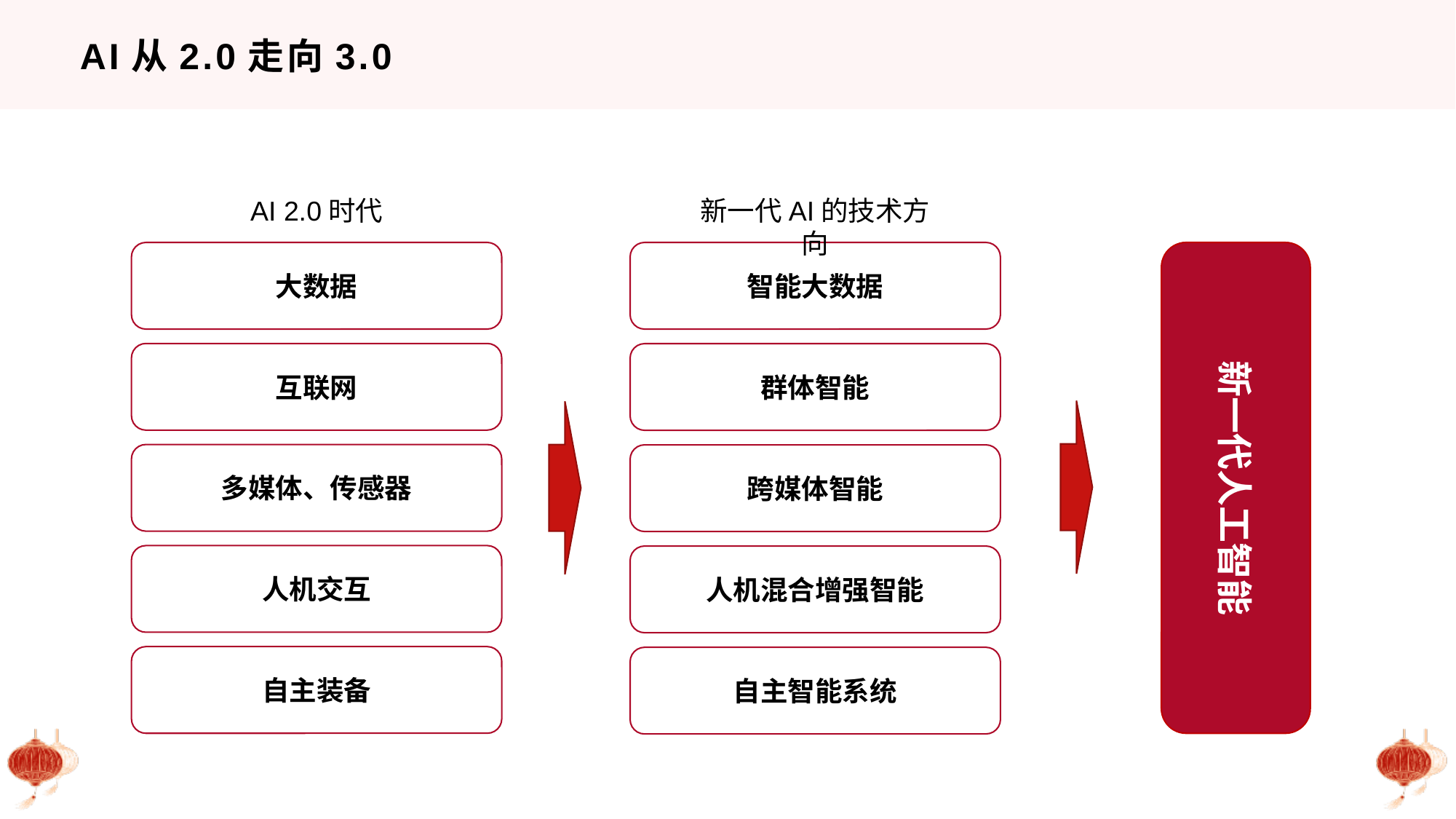

# AI从2.0走向3.0
AI 2.0时代
新一代AI的技术方向
大数据
智能大数据
新一代人工智能
互联网
群体智能

多媒体、传感器
跨媒体智能
人机交互
人机混合增强智能
自主装备
自主智能系统